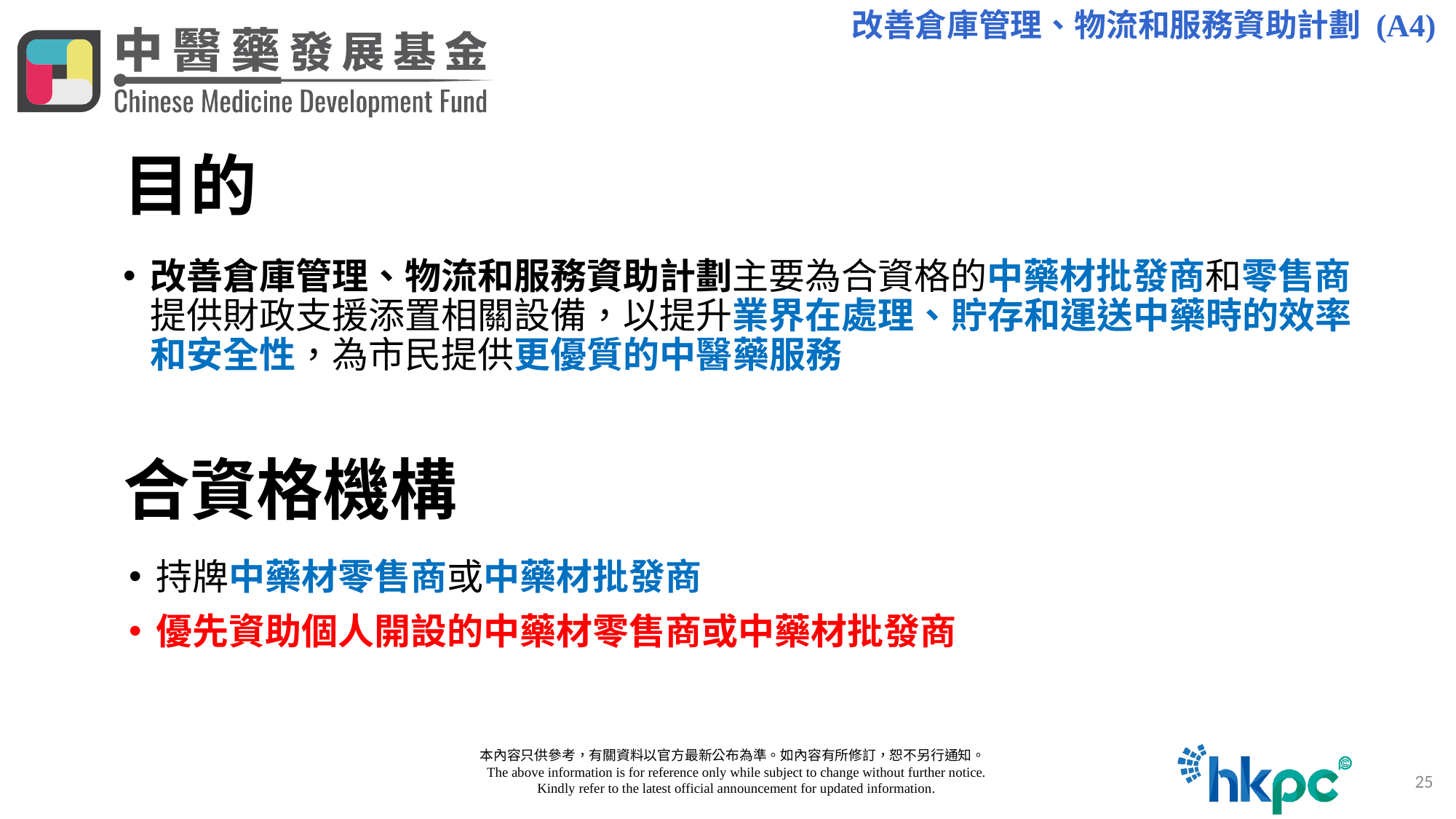

改善倉庫管理、物流和服務資助計劃 (A4)
# 目的
改善倉庫管理、物流和服務資助計劃主要為合資格的中藥材批發商和零售商提供財政支援添置相關設備，以提升業界在處理、貯存和運送中藥時的效率和安全性，為市民提供更優質的中醫藥服務
合資格機構

持牌中藥材零售商或中藥材批發商
優先資助個人開設的中藥材零售商或中藥材批發商
  本內容只供參考，有關資料以官方最新公布為準。如內容有所修訂，恕不另行通知。
     The above information is for reference only while subject to change without further notice.
     Kindly refer to the latest official announcement for updated information.
25